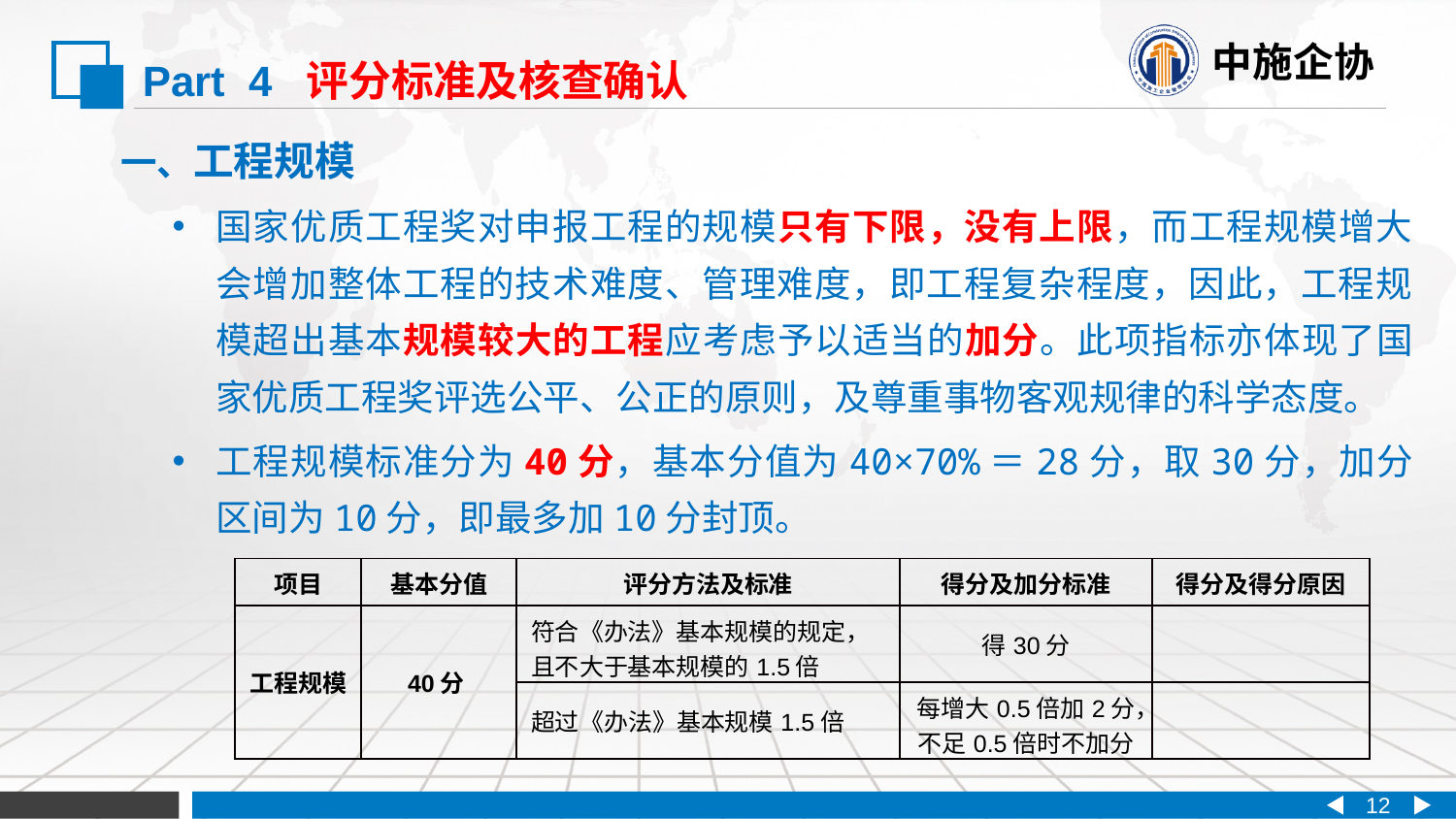

Part  4  评分标准及核查确认
   一、工程规模
国家优质工程奖对申报工程的规模只有下限，没有上限，而工程规模增大会增加整体工程的技术难度、管理难度，即工程复杂程度，因此，工程规模超出基本规模较大的工程应考虑予以适当的加分。此项指标亦体现了国家优质工程奖评选公平、公正的原则，及尊重事物客观规律的科学态度。
工程规模标准分为40分，基本分值为40×70%＝28分，取30分，加分区间为10分，即最多加10分封顶。

| 项目 | 基本分值 | 评分方法及标准 | 得分及加分标准 | 得分及得分原因 |
| --- | --- | --- | --- | --- |
| 工程规模 | 40分 | 符合《办法》基本规模的规定，且不大于基本规模的1.5倍 | 得30分 |  |
|  |  | 超过《办法》基本规模1.5倍 | 每增大0.5倍加2分，不足0.5倍时不加分 |  |